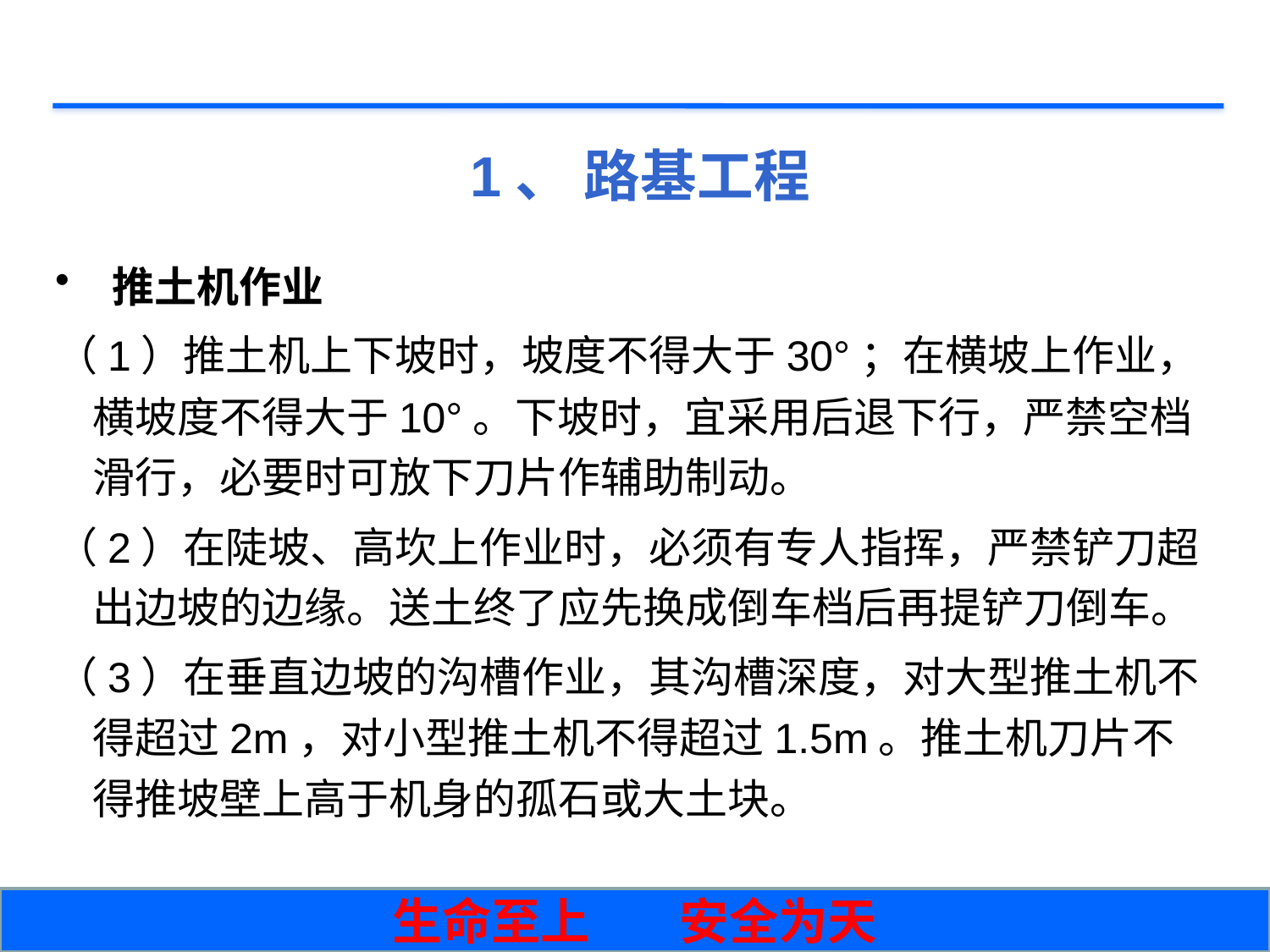

# 1、 路基工程
 推土机作业
（1）推土机上下坡时，坡度不得大于30°；在横坡上作业，横坡度不得大于10°。下坡时，宜采用后退下行，严禁空档滑行，必要时可放下刀片作辅助制动。
（2）在陡坡、高坎上作业时，必须有专人指挥，严禁铲刀超出边坡的边缘。送土终了应先换成倒车档后再提铲刀倒车。
（3）在垂直边坡的沟槽作业，其沟槽深度，对大型推土机不得超过2m，对小型推土机不得超过1.5m。推土机刀片不得推坡壁上高于机身的孤石或大土块。